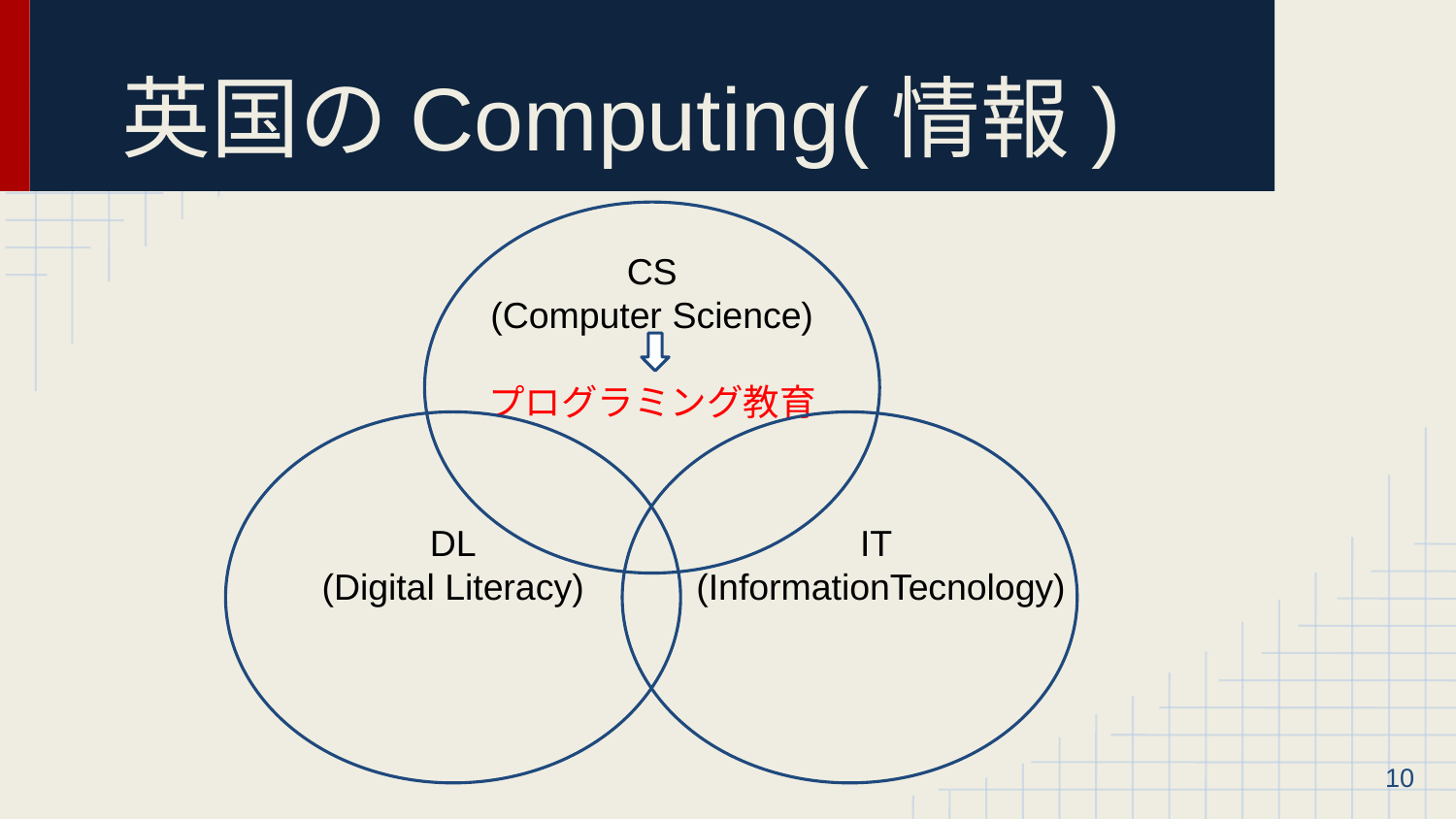

# 英国のComputing(情報)

CS
(Computer Science)

プログラミング教育

DL
(Digital Literacy)

IT
(InformationTecnology)

10